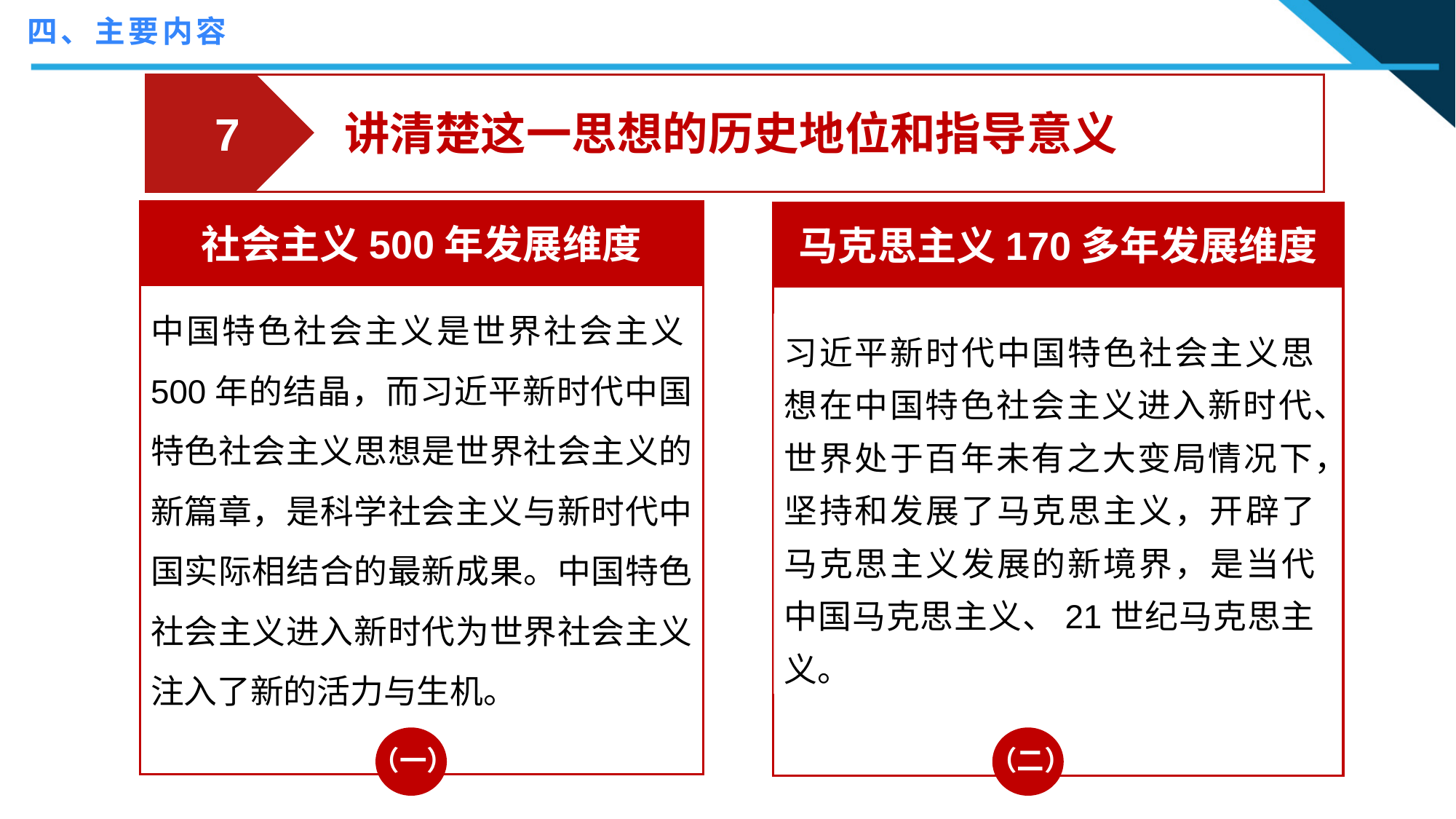

四、主要内容

  7
讲清楚这一思想的历史地位和指导意义
社会主义500年发展维度

中国特色社会主义是世界社会主义500年的结晶，而习近平新时代中国特色社会主义思想是世界社会主义的新篇章，是科学社会主义与新时代中国实际相结合的最新成果。中国特色社会主义进入新时代为世界社会主义注入了新的活力与生机。
马克思主义170多年发展维度

习近平新时代中国特色社会主义思想在中国特色社会主义进入新时代、世界处于百年未有之大变局情况下，坚持和发展了马克思主义，开辟了马克思主义发展的新境界，是当代中国马克思主义、21世纪马克思主义。
“马克思主义是我们立党立国的根本指导思想，也是我国大学最鲜亮的底色。”
——习近平
（二）
（一）

（一）
（一）

（二）